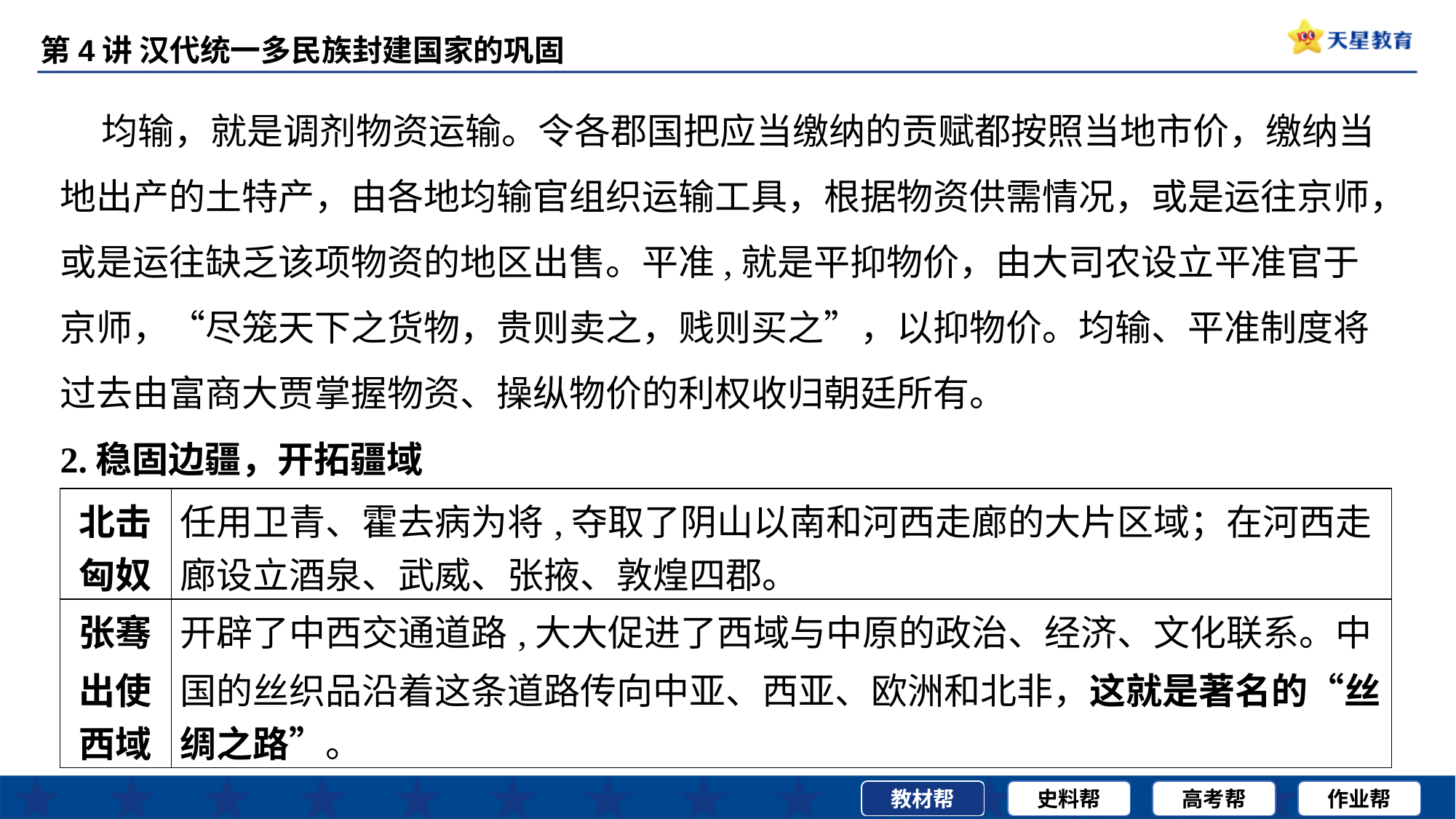

均输，就是调剂物资运输。令各郡国把应当缴纳的贡赋都按照当地市价，缴纳当地出产的土特产，由各地均输官组织运输工具，根据物资供需情况，或是运往京师，或是运往缺乏该项物资的地区出售。平准,就是平抑物价，由大司农设立平准官于京师，“尽笼天下之货物，贵则卖之，贱则买之”，以抑物价。均输、平准制度将过去由富商大贾掌握物资、操纵物价的利权收归朝廷所有。
2.稳固边疆，开拓疆域
| 北击 匈奴 | 任用卫青、霍去病为将,夺取了阴山以南和河西走廊的大片区域；在河西走 廊设立酒泉、武威、张掖、敦煌四郡。 |
| --- | --- |
| 张骞 出使 西域 | 开辟了中西交通道路,大大促进了西域与中原的政治、经济、文化联系。中 国的丝织品沿着这条道路传向中亚、西亚、欧洲和北非，这就是著名的“丝 绸之路”。 |